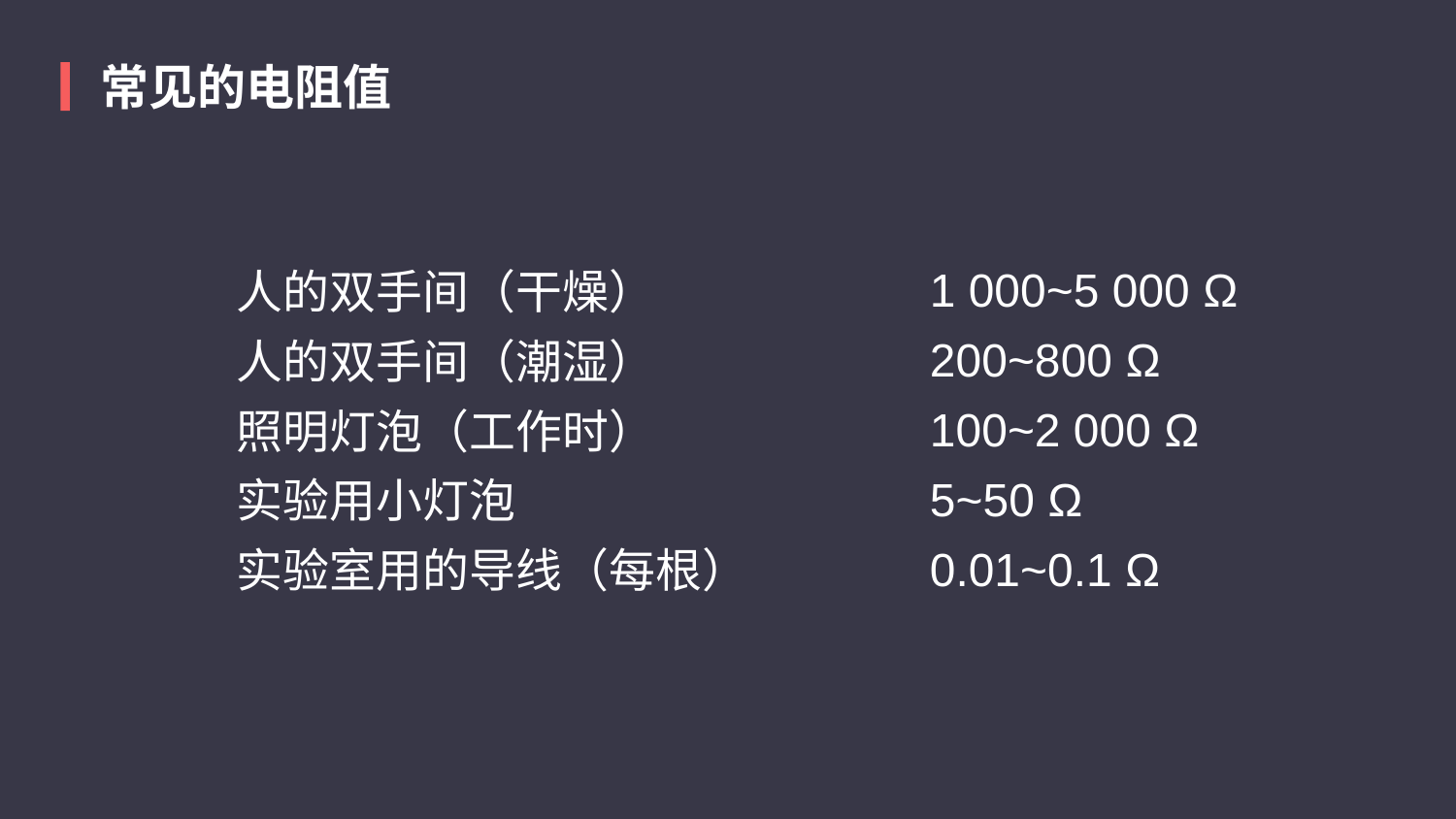

常见的电阻值

1 000~5 000 Ω
200~800 Ω
100~2 000 Ω
5~50 Ω
0.01~0.1 Ω
人的双手间（干燥） 
人的双手间（潮湿）
照明灯泡（工作时） 
实验用小灯泡 
实验室用的导线（每根）